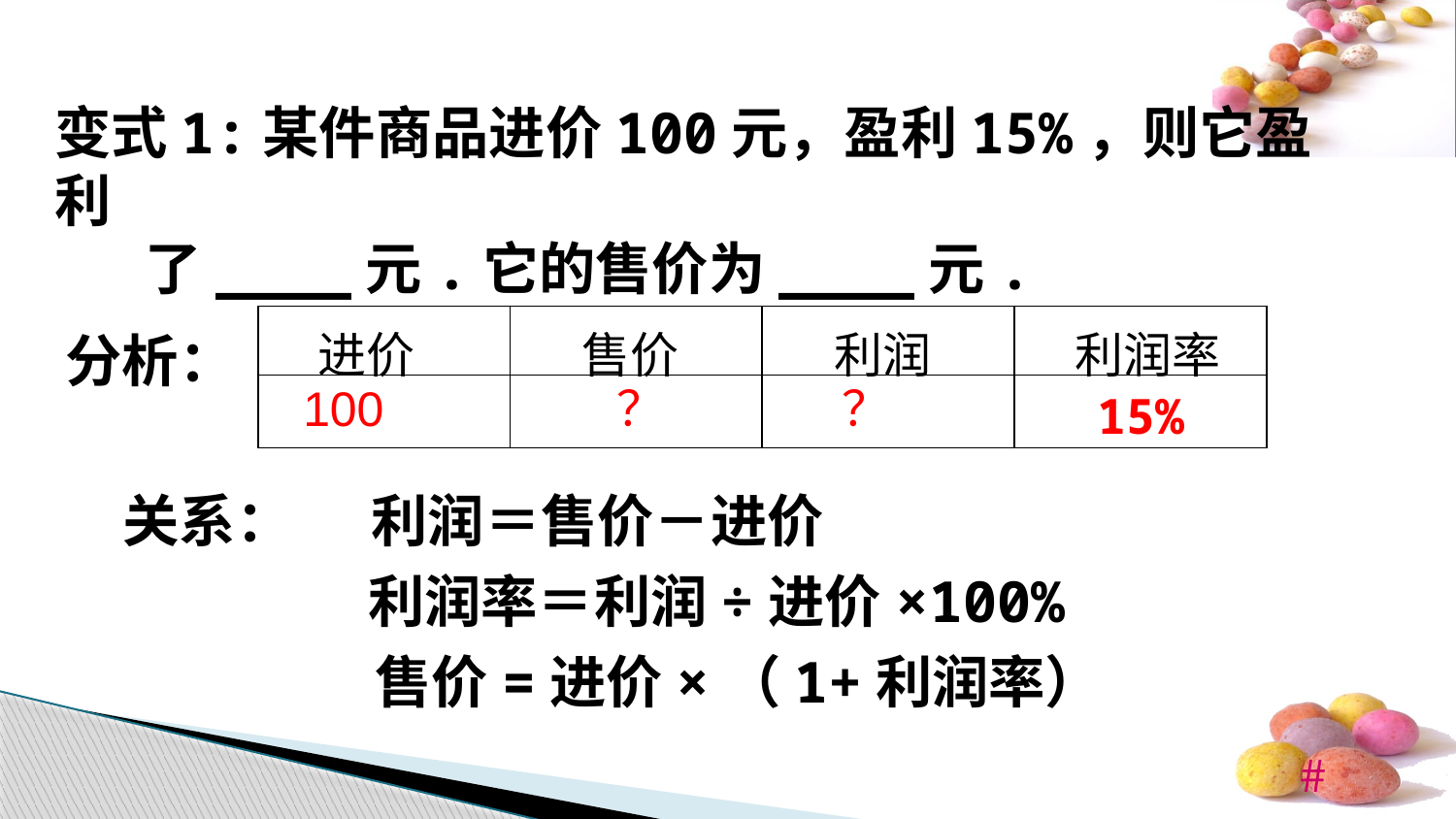

变式1:某件商品进价100元，盈利15%，则它盈利
      了____元.它的售价为____元.
|  |  |  |  |
| --- | --- | --- | --- |
| 100 | ？ | ？ | 15% |
分析：
进价
售价
利润
利润率

关系：
利润＝售价－进价
利润率＝利润÷进价×100%
售价=进价×（1+利润率）